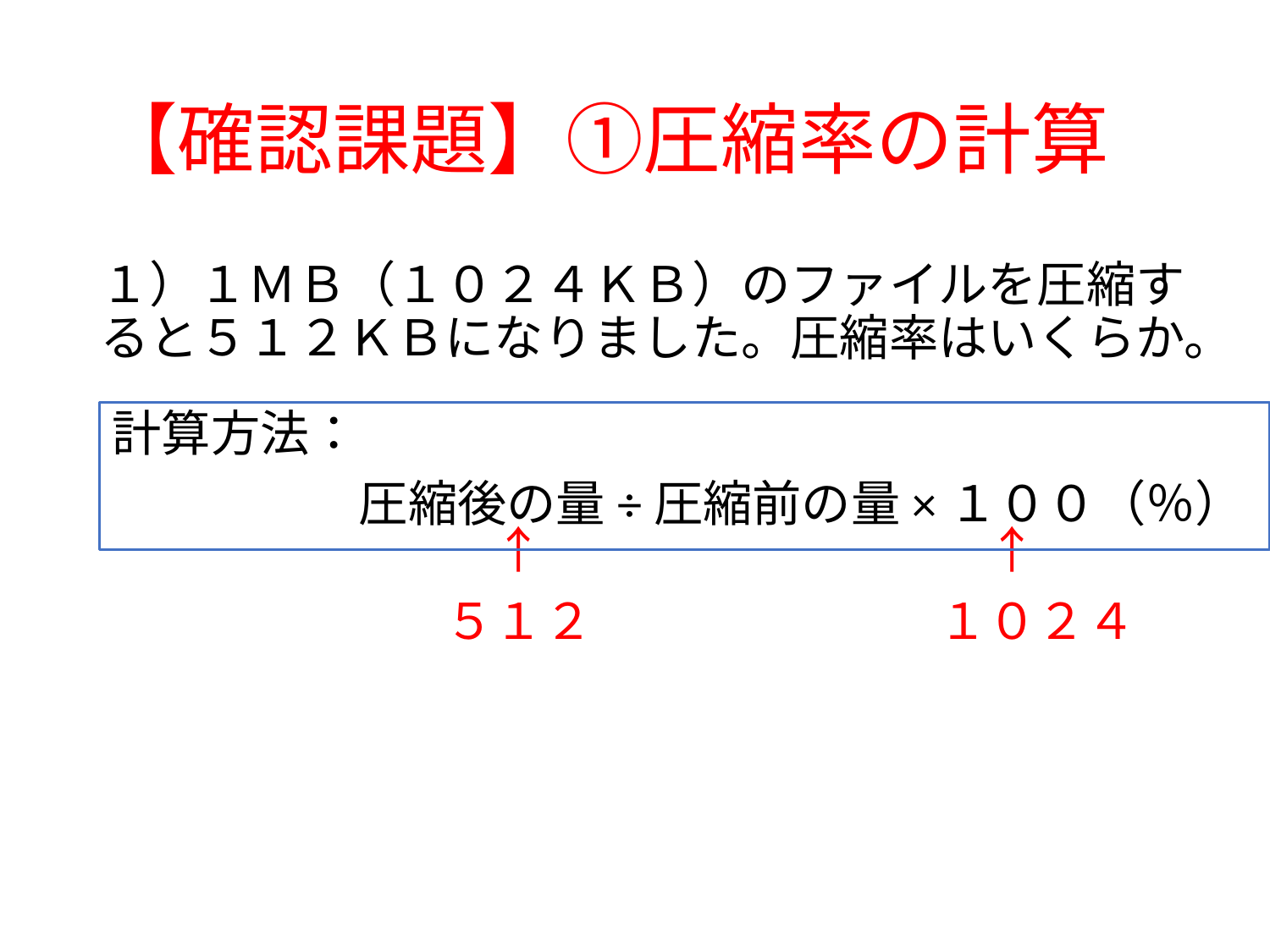

# 【確認課題】①圧縮率の計算
１）１ＭＢ（１０２４ＫＢ）のファイルを圧縮すると５１２ＫＢになりました。圧縮率はいくらか。

　　　　　　　　↑　　　　　　　　　↑
　　　　　　　５１２　　　　　　　１０２４

計算方法：
　　　　　圧縮後の量÷圧縮前の量×１００（％）